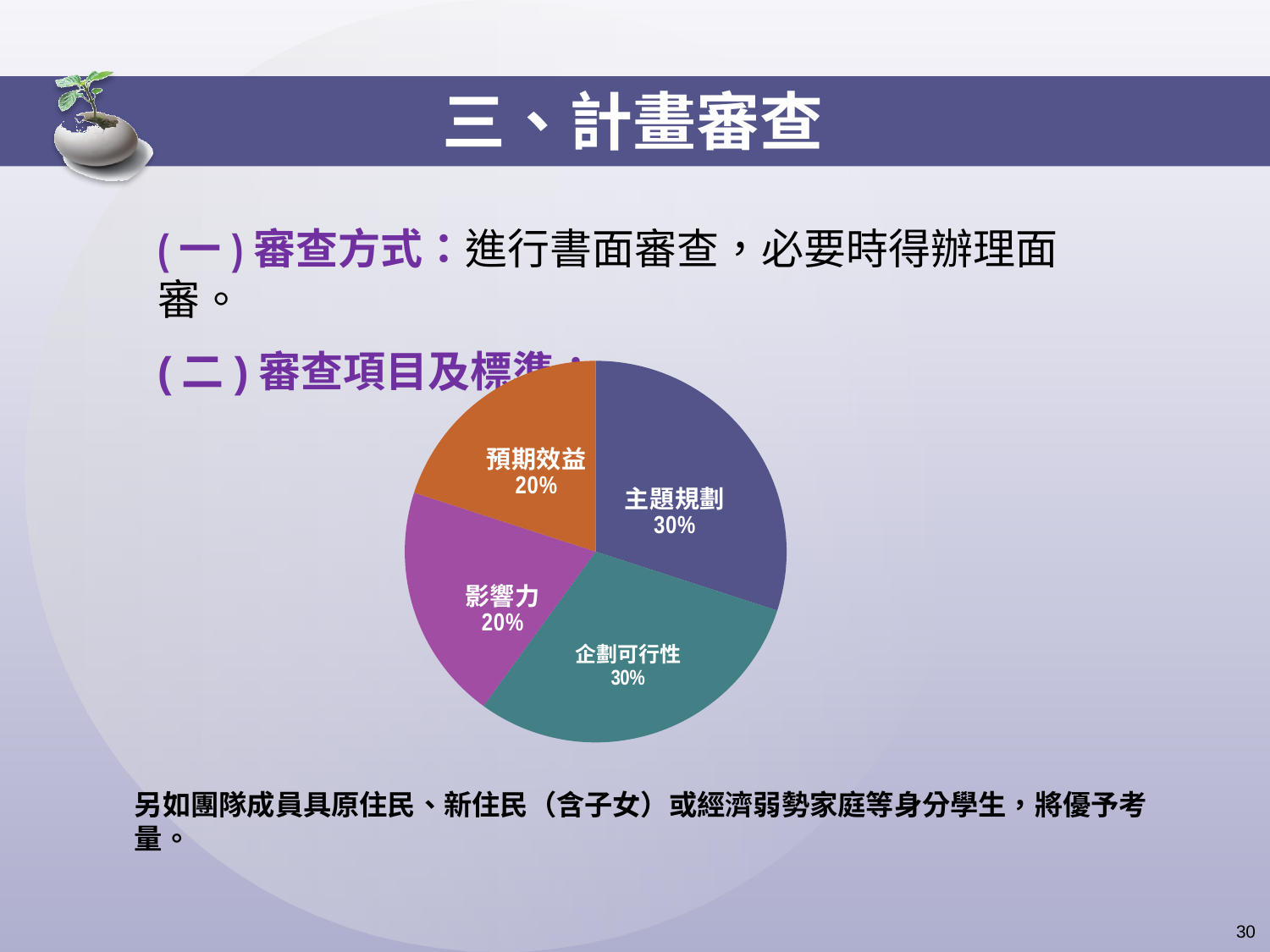

# 三、計畫審查
(一)審查方式：進行書面審查，必要時得辦理面審。
(二)審查項目及標準：

### Chart

| Category | 銷售 |
|---|---|
| 主題規劃 | 0.3 |
| 企劃可行性 | 0.3 |
| 影響力 | 0.2 |
| 預期效益 | 0.2 |
另如團隊成員具原住民、新住民（含子女）或經濟弱勢家庭等身分學生，將優予考量。

              30